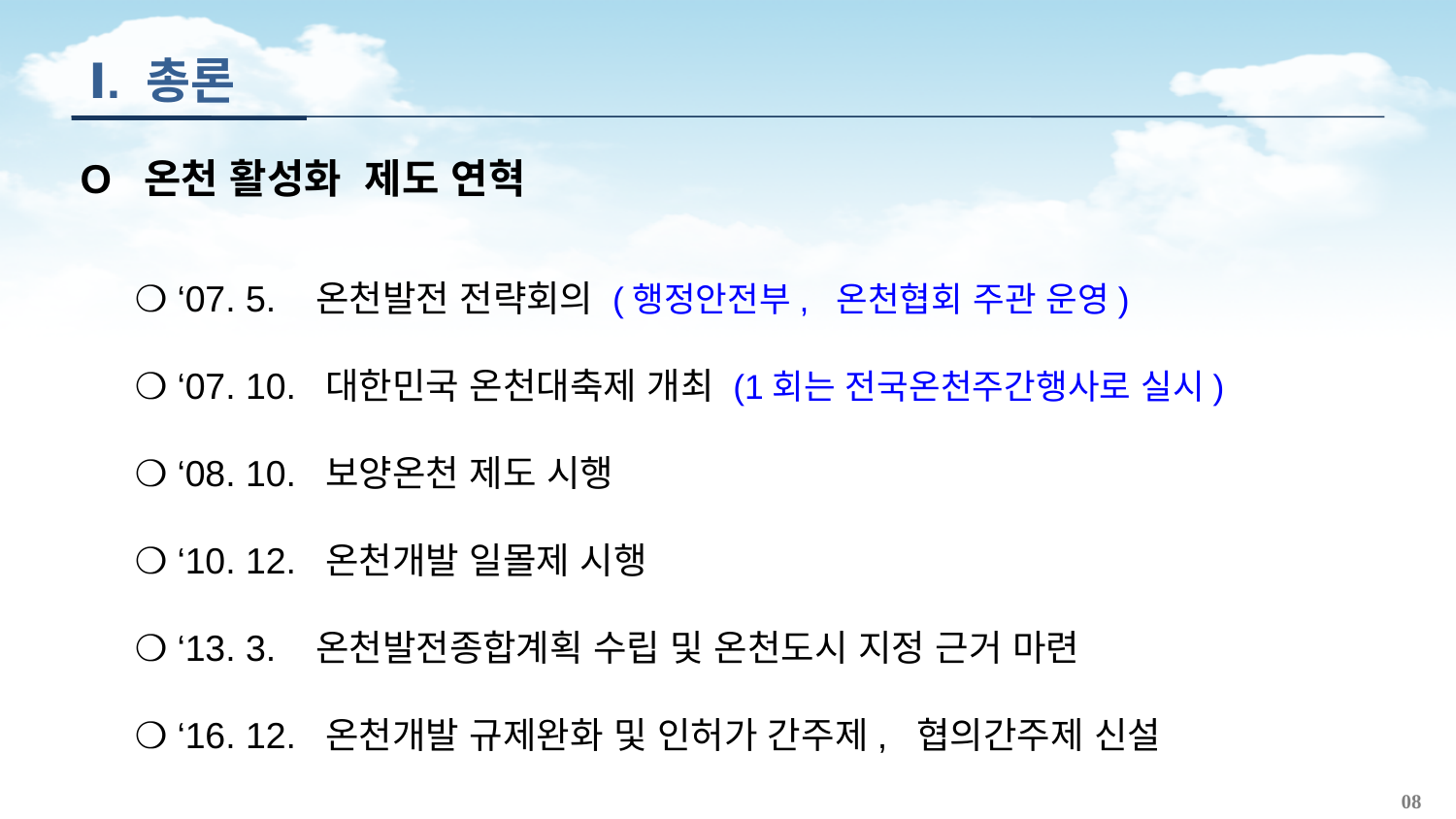

Ⅰ. 총론
O  온천 활성화  제도 연혁
❍ ‘07. 5.   온천발전 전략회의 (행정안전부,  온천협회 주관 운영)
❍ ‘07. 10.  대한민국 온천대축제 개최 (1회는 전국온천주간행사로 실시)
❍ ‘08. 10.  보양온천 제도 시행
❍ ‘10. 12.  온천개발 일몰제 시행
❍ ‘13. 3.   온천발전종합계획 수립 및 온천도시 지정 근거 마련
❍ ‘16. 12.  온천개발 규제완화 및 인허가 간주제,  협의간주제 신설

08